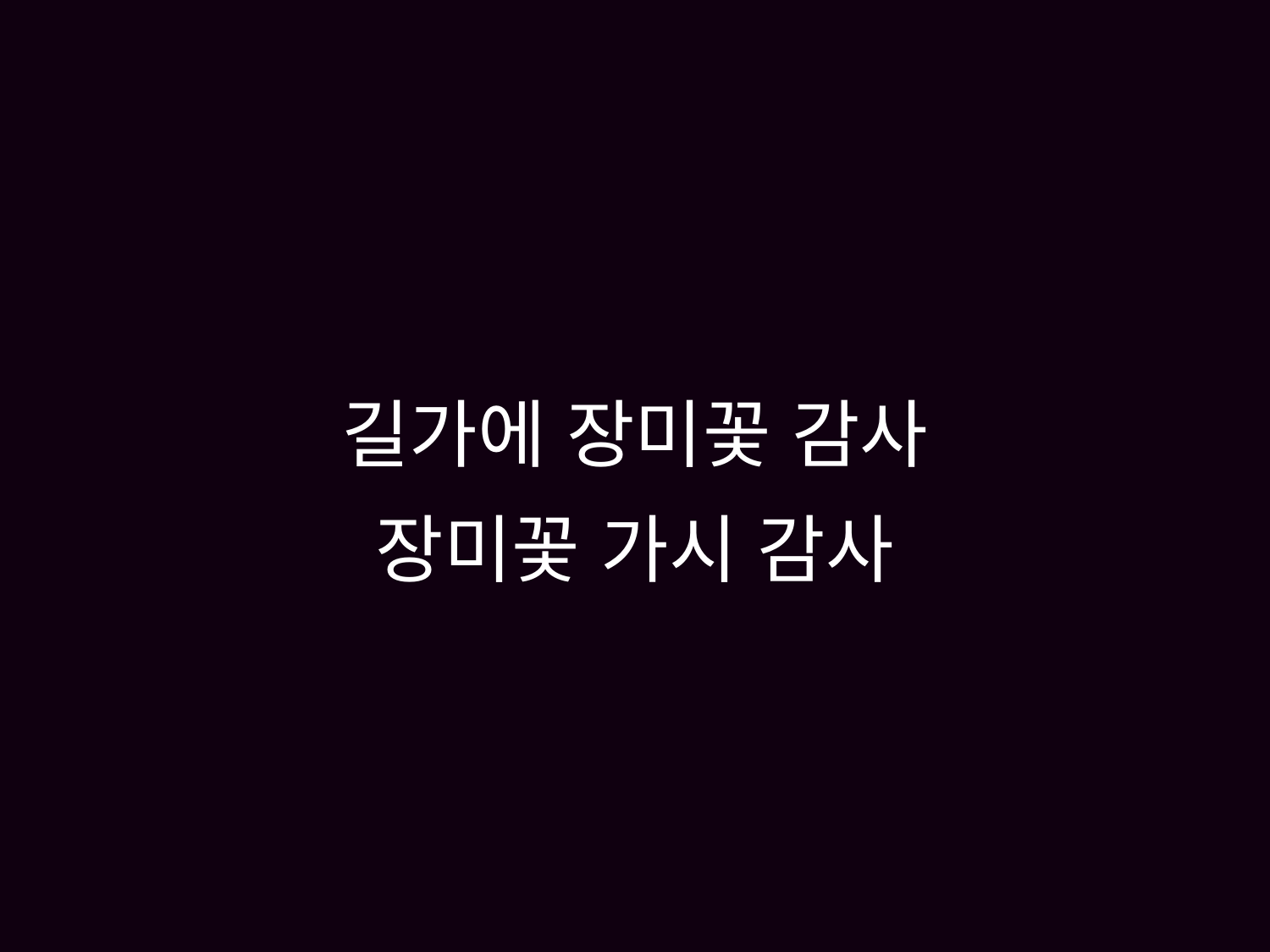

# 길가에 장미꽃 감사 장미꽃 가시 감사